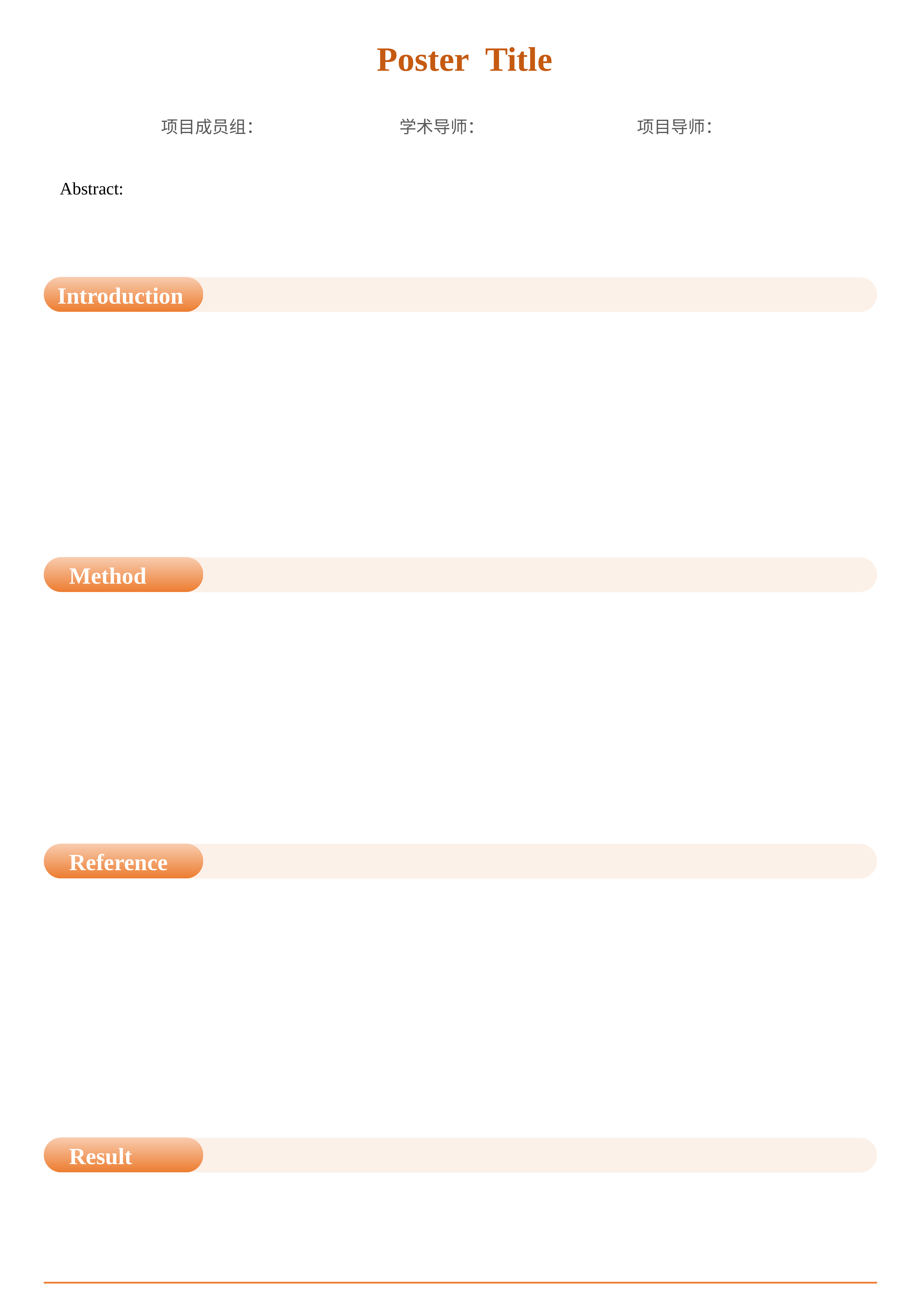

Poster  Title
项目成员组：
学术导师：
项目导师：
 Abstract:
 Introduction

   Method

   Reference

   Result